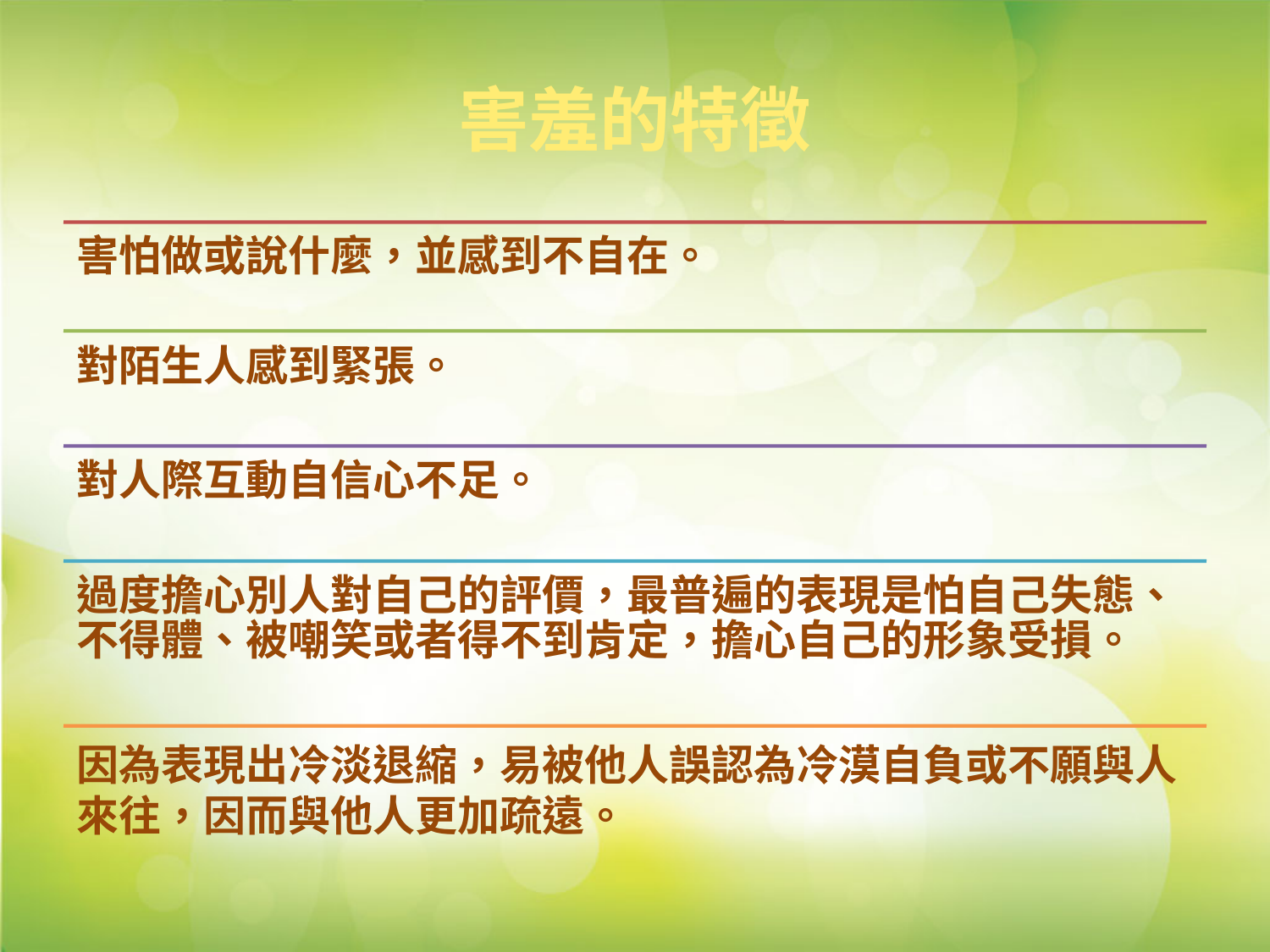

# 害羞的特徵

害怕做或說什麼，並感到不自在。

對陌生人感到緊張。

對人際互動自信心不足。

過度擔心別人對自己的評價，最普遍的表現是怕自己失態、不得體、被嘲笑或者得不到肯定，擔心自己的形象受損。

因為表現出冷淡退縮，易被他人誤認為冷漠自負或不願與人來往，因而與他人更加疏遠。